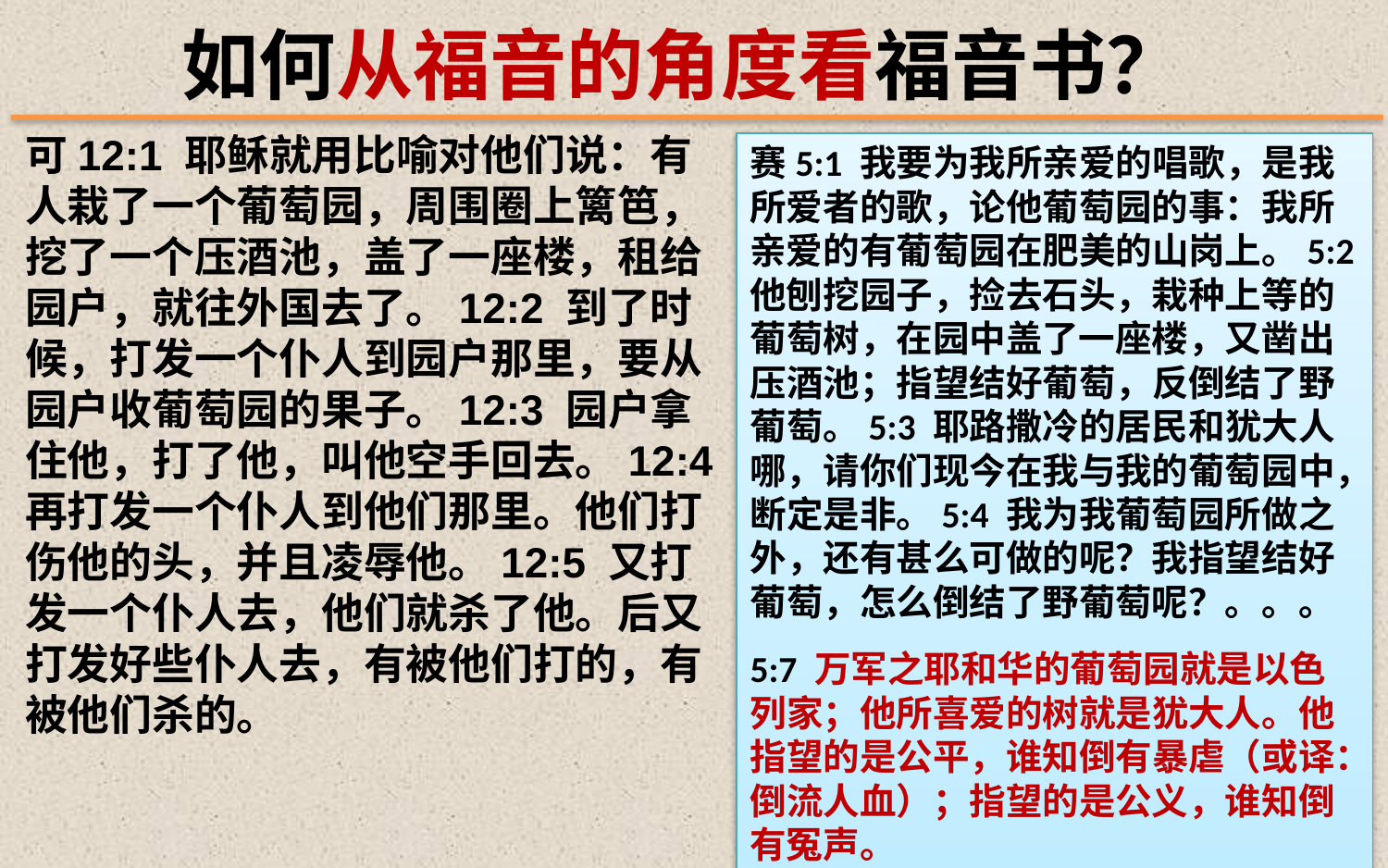

如何从福音的角度看福音书？
可12:1 耶稣就用比喻对他们说：有人栽了一个葡萄园，周围圈上篱笆，挖了一个压酒池，盖了一座楼，租给园户，就往外国去了。12:2 到了时候，打发一个仆人到园户那里，要从园户收葡萄园的果子。12:3 园户拿住他，打了他，叫他空手回去。12:4 再打发一个仆人到他们那里。他们打伤他的头，并且凌辱他。12:5 又打发一个仆人去，他们就杀了他。后又打发好些仆人去，有被他们打的，有被他们杀的。
赛5:1 我要为我所亲爱的唱歌，是我所爱者的歌，论他葡萄园的事：我所亲爱的有葡萄园在肥美的山岗上。5:2 他刨挖园子，捡去石头，栽种上等的葡萄树，在园中盖了一座楼，又凿出压酒池；指望结好葡萄，反倒结了野葡萄。5:3 耶路撒冷的居民和犹大人哪，请你们现今在我与我的葡萄园中，断定是非。5:4 我为我葡萄园所做之外，还有甚么可做的呢？我指望结好葡萄，怎么倒结了野葡萄呢？。。。
5:7 万军之耶和华的葡萄园就是以色列家；他所喜爱的树就是犹大人。他指望的是公平，谁知倒有暴虐（或译：倒流人血）；指望的是公义，谁知倒有冤声。